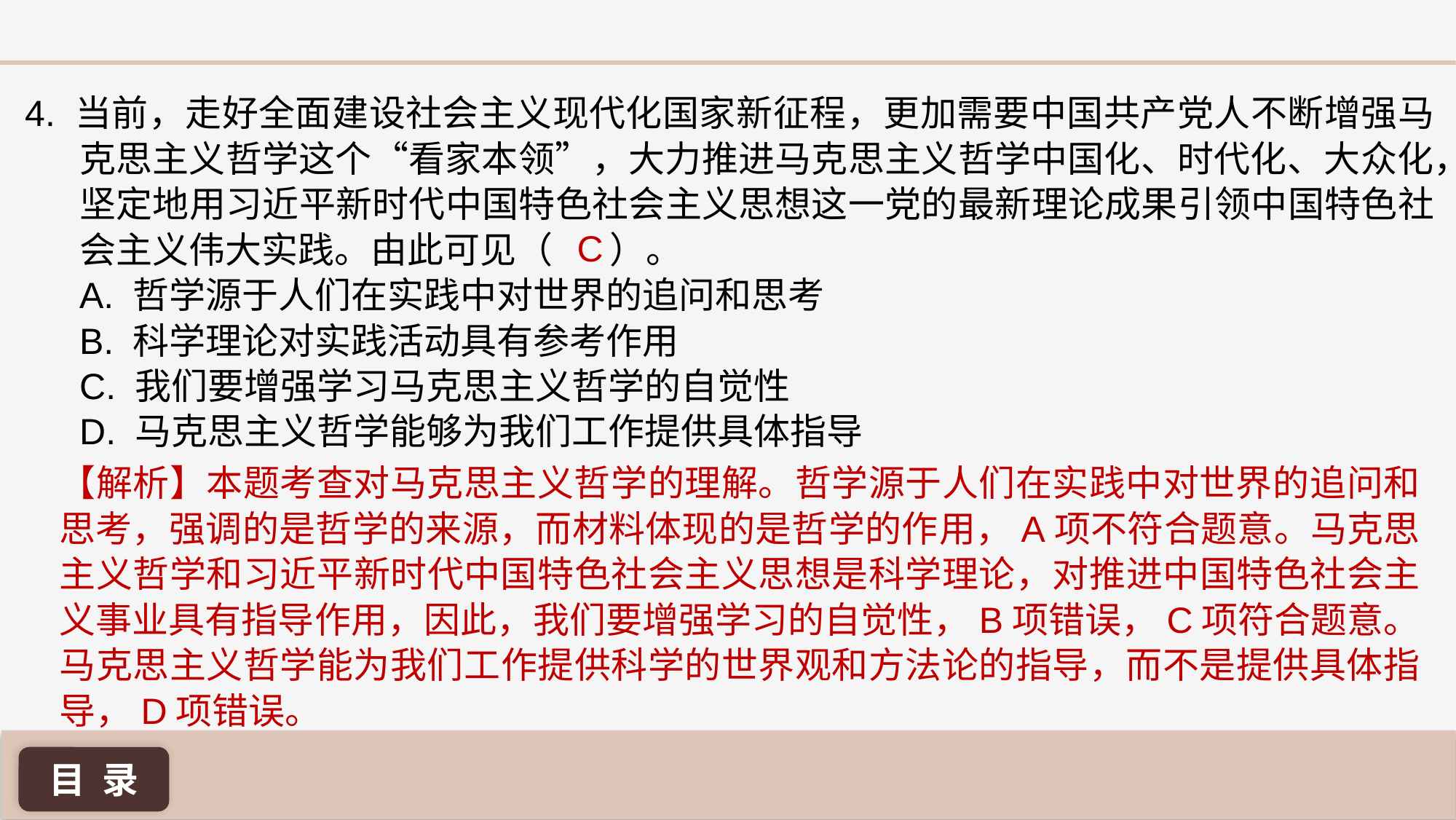

4. 当前，走好全面建设社会主义现代化国家新征程，更加需要中国共产党人不断增强马克思主义哲学这个“看家本领”，大力推进马克思主义哲学中国化、时代化、大众化，坚定地用习近平新时代中国特色社会主义思想这一党的最新理论成果引领中国特色社会主义伟大实践。由此可见（       ）。
A. 哲学源于人们在实践中对世界的追问和思考
B. 科学理论对实践活动具有参考作用
C. 我们要增强学习马克思主义哲学的自觉性
D. 马克思主义哲学能够为我们工作提供具体指导
C
【解析】本题考查对马克思主义哲学的理解。哲学源于人们在实践中对世界的追问和思考，强调的是哲学的来源，而材料体现的是哲学的作用，A项不符合题意。马克思主义哲学和习近平新时代中国特色社会主义思想是科学理论，对推进中国特色社会主义事业具有指导作用，因此，我们要增强学习的自觉性，B项错误，C项符合题意。马克思主义哲学能为我们工作提供科学的世界观和方法论的指导，而不是提供具体指导，D项错误。